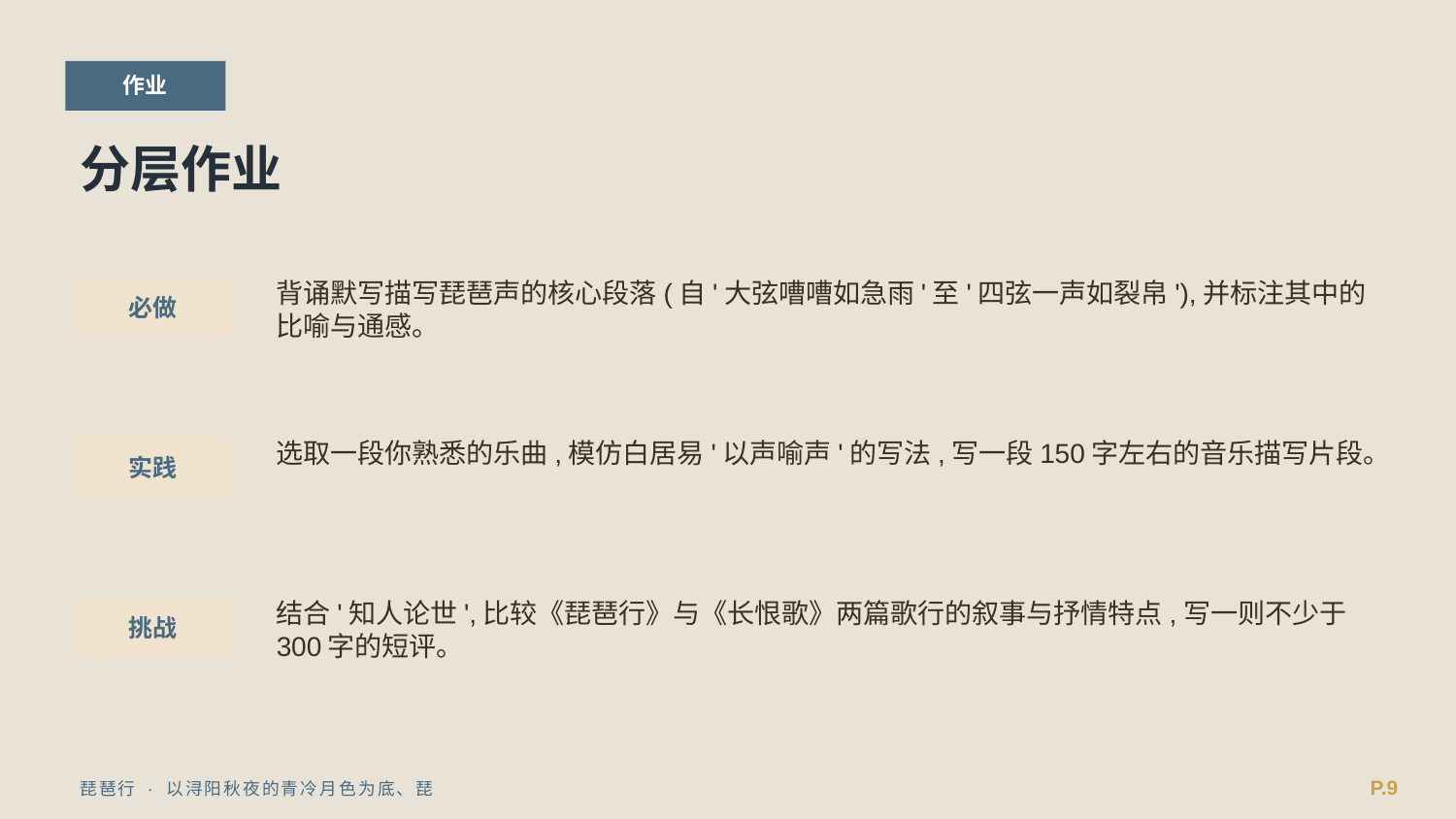

作业

分层作业
背诵默写描写琵琶声的核心段落(自'大弦嘈嘈如急雨'至'四弦一声如裂帛'),并标注其中的比喻与通感。
必做

选取一段你熟悉的乐曲,模仿白居易'以声喻声'的写法,写一段150字左右的音乐描写片段。
实践

结合'知人论世',比较《琵琶行》与《长恨歌》两篇歌行的叙事与抒情特点,写一则不少于300字的短评。
挑战

P.9
琵琶行 · 以浔阳秋夜的青冷月色为底、琵